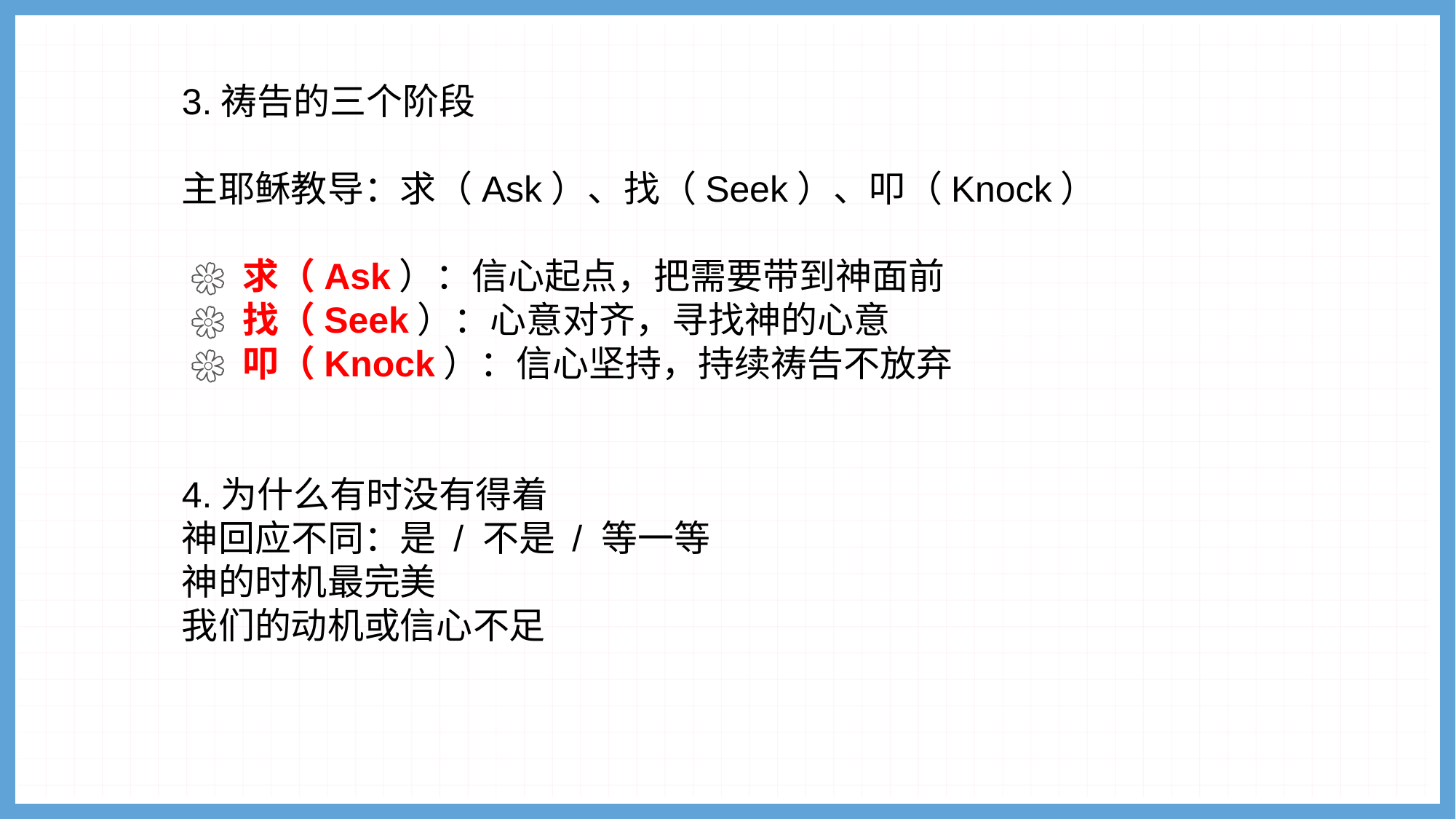

3.祷告的三个阶段

主耶稣教导：求（Ask）、找（Seek）、叩（Knock）

 🌼 求（Ask）：信心起点，把需要带到神面前
 🌼 找（Seek）：心意对齐，寻找神的心意
 🌼 叩（Knock）：信心坚持，持续祷告不放弃

4.为什么有时没有得着
神回应不同：是 / 不是 / 等一等
神的时机最完美
我们的动机或信心不足